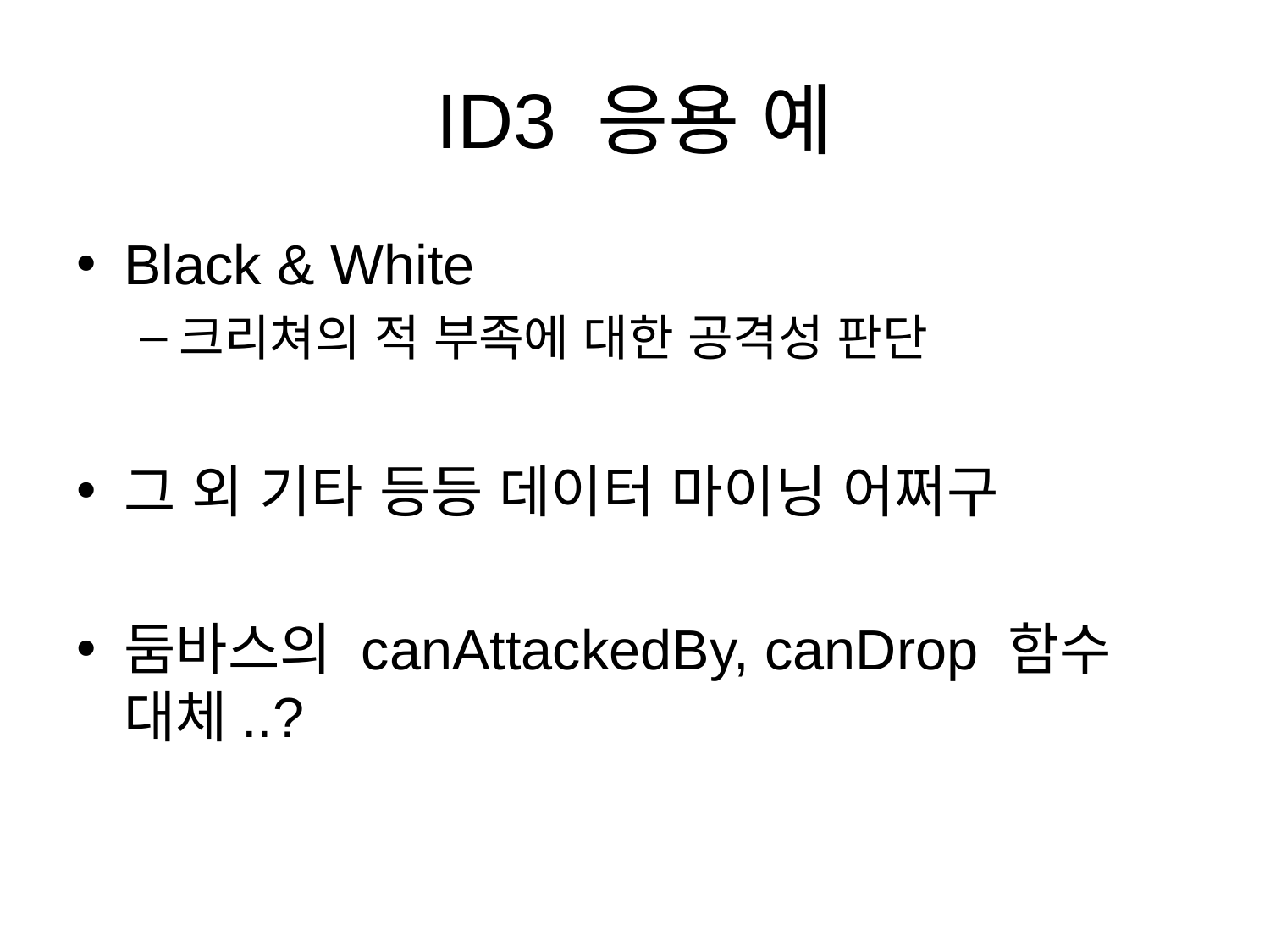

# ID3 응용 예
Black & White
크리쳐의 적 부족에 대한 공격성 판단

그 외 기타 등등 데이터 마이닝 어쩌구

둠바스의 canAttackedBy, canDrop 함수 대체..?